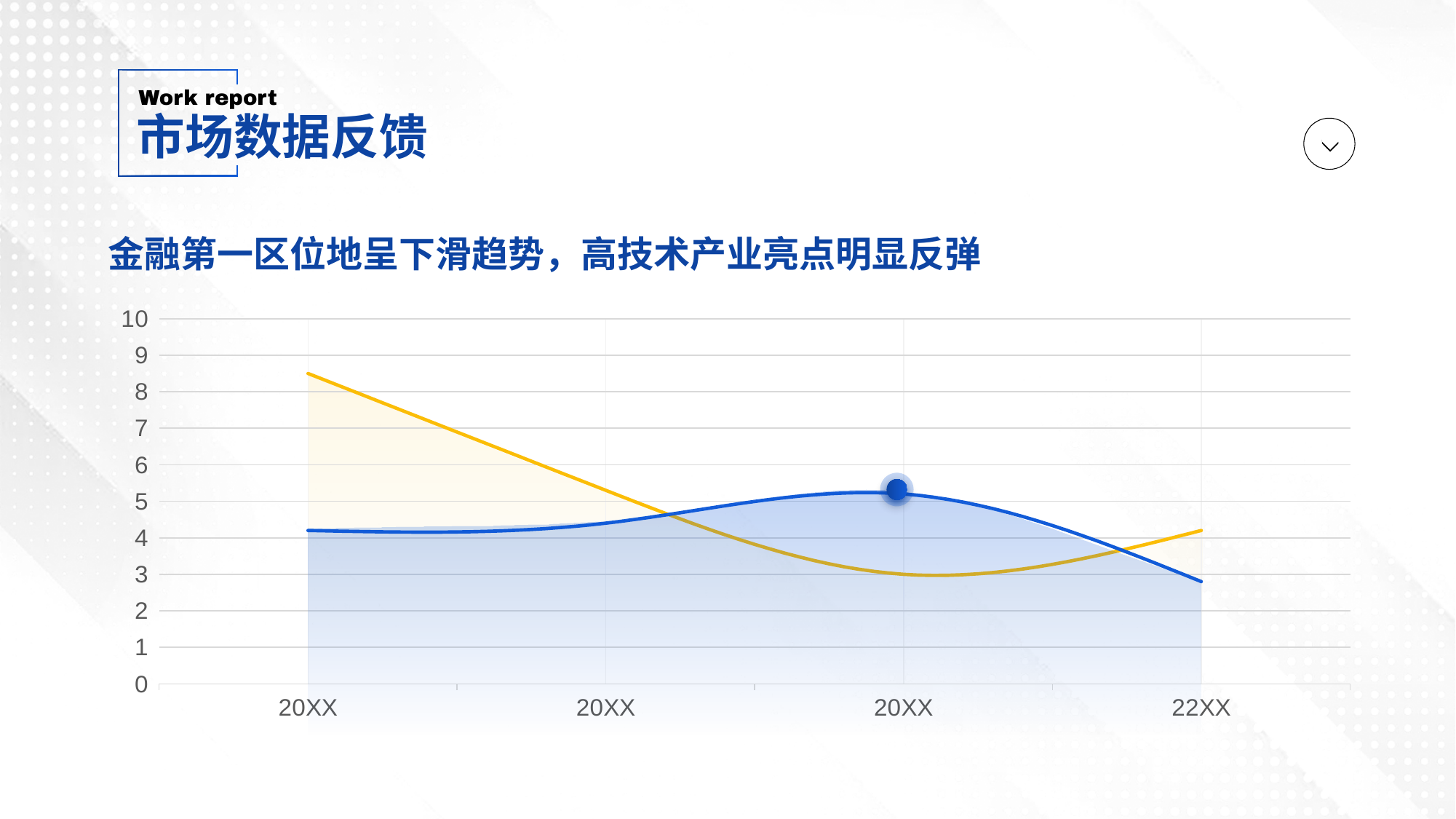

市场数据反馈
金融第一区位地呈下滑趋势，高技术产业亮点明显反弹

### Chart

| Category | 系列 1 | 系列 2 |
|---|---|---|
| 20XX | 8.5 | 4.2 |
| 20XX | 5.3 | 4.4 |
| 20XX | 3.0 | 5.2 |
| 22XX | 4.2 | 2.8 |